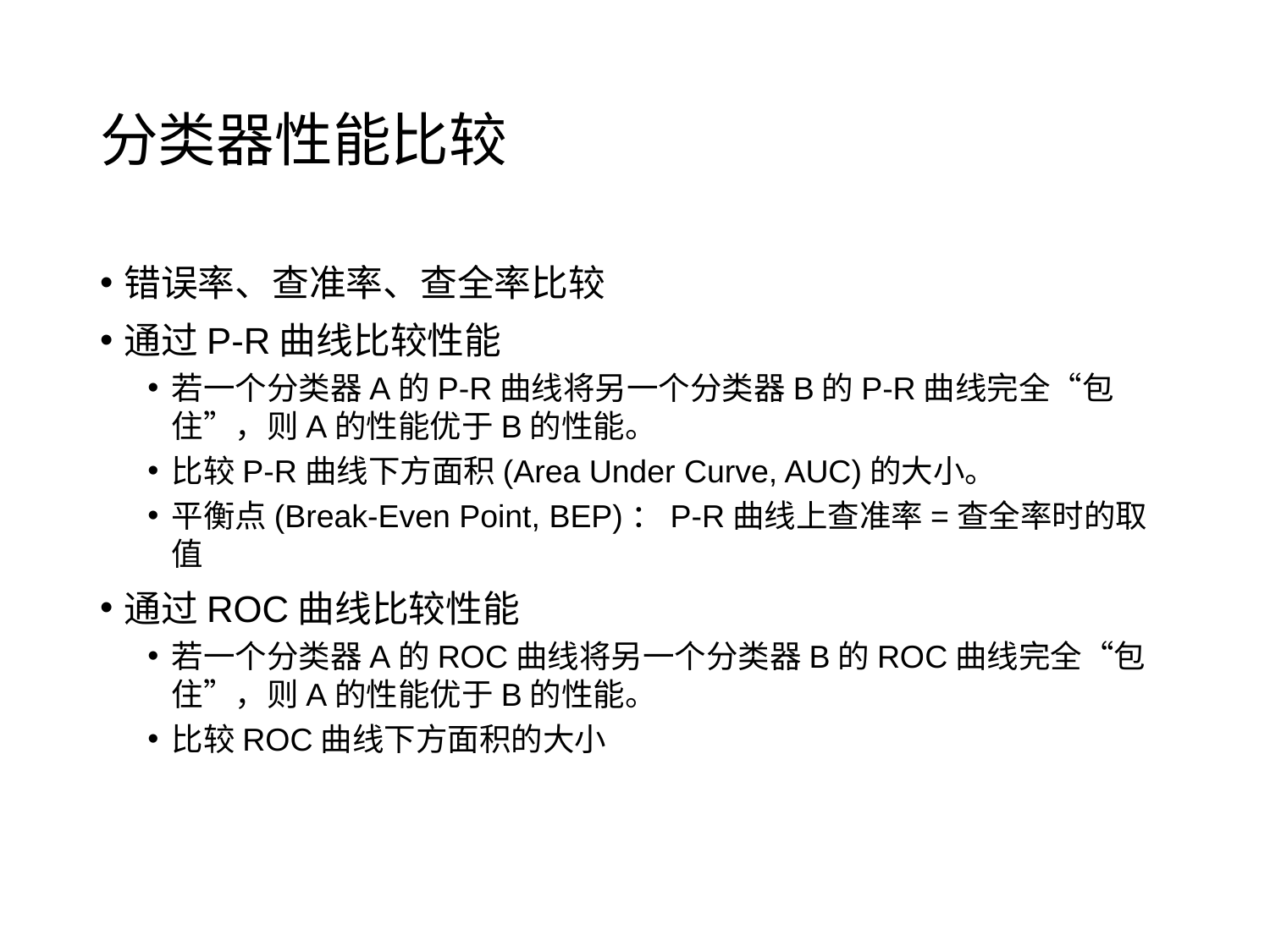

# 分类器性能比较
错误率、查准率、查全率比较
通过P-R曲线比较性能
若一个分类器A的P-R曲线将另一个分类器B的P-R曲线完全“包住”，则A的性能优于B的性能。
比较P-R曲线下方面积(Area Under Curve, AUC)的大小。
平衡点(Break-Even Point, BEP)：P-R曲线上查准率=查全率时的取值
通过ROC曲线比较性能
若一个分类器A的ROC曲线将另一个分类器B的ROC曲线完全“包住”，则A的性能优于B的性能。
比较ROC曲线下方面积的大小